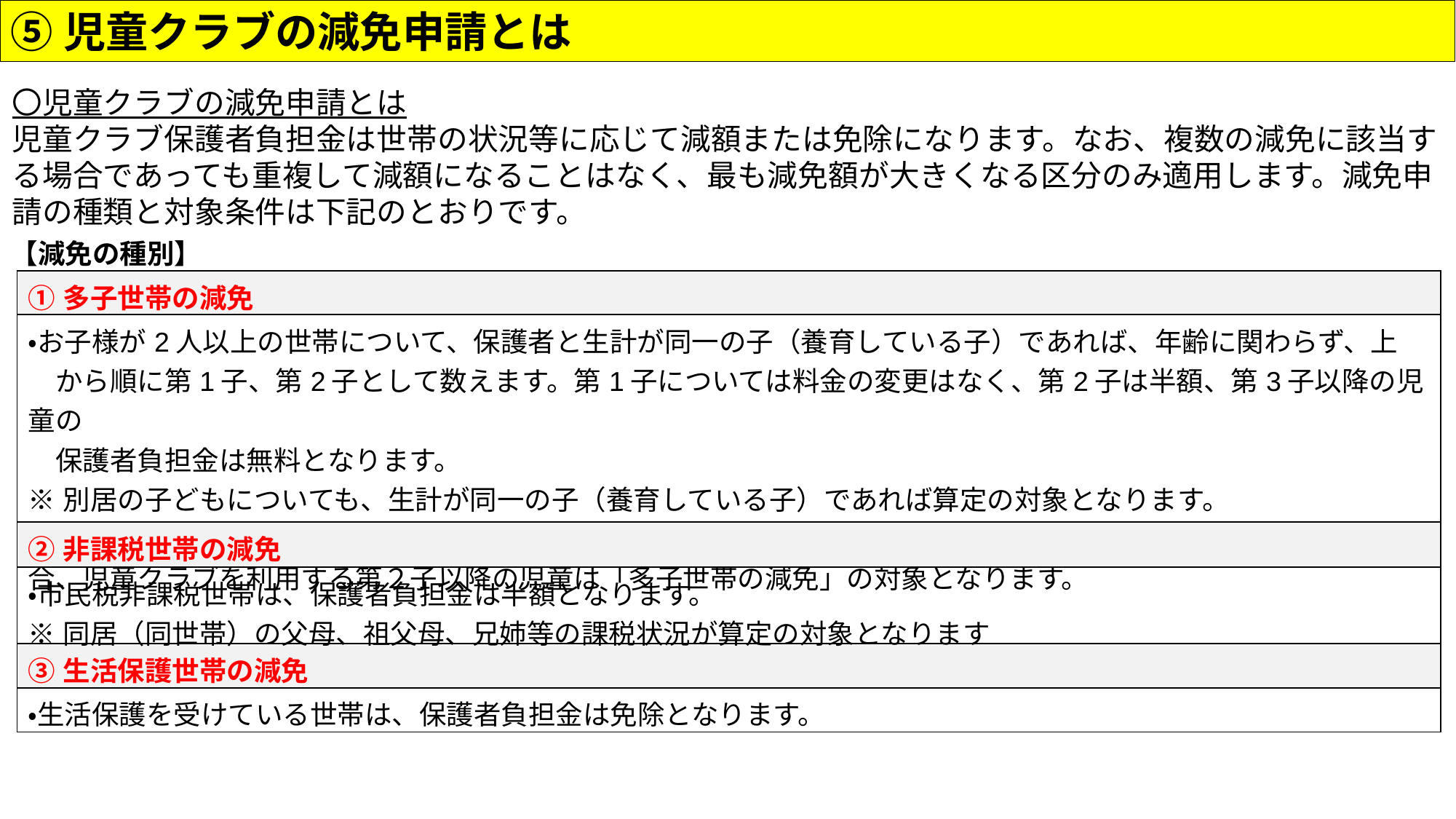

⑤児童クラブの減免申請とは
〇児童クラブの減免申請とは
児童クラブ保護者負担金は世帯の状況等に応じて減額または免除になります。なお、複数の減免に該当する場合であっても重複して減額になることはなく、最も減免額が大きくなる区分のみ適用します。減免申請の種類と対象条件は下記のとおりです。
【減免の種別】
| ①多子世帯の減免 |
| --- |
| ・お子様が2人以上の世帯について、保護者と生計が同一の子（養育している子）であれば、年齢に関わらず、上 　から順に第1子、第2子として数えます。第1子については料金の変更はなく、第2子は半額、第3子以降の児童の 　保護者負担金は無料となります。 ※別居の子どもについても、生計が同一の子（養育している子）であれば算定の対象となります。 （例）大学２年生の長男（第１子）が一人暮らしをしており、生計が同一（生活費の援助等で養育している）の場合、児童クラブを利用する第２子以降の児童は「多子世帯の減免」の対象となります。 |
| ②非課税世帯の減免 |
| --- |
| ・市民税非課税世帯は、保護者負担金は半額となります。 ※同居（同世帯）の父母、祖父母、兄姉等の課税状況が算定の対象となります |
| ③生活保護世帯の減免 |
| --- |
| ・生活保護を受けている世帯は、保護者負担金は免除となります。 |